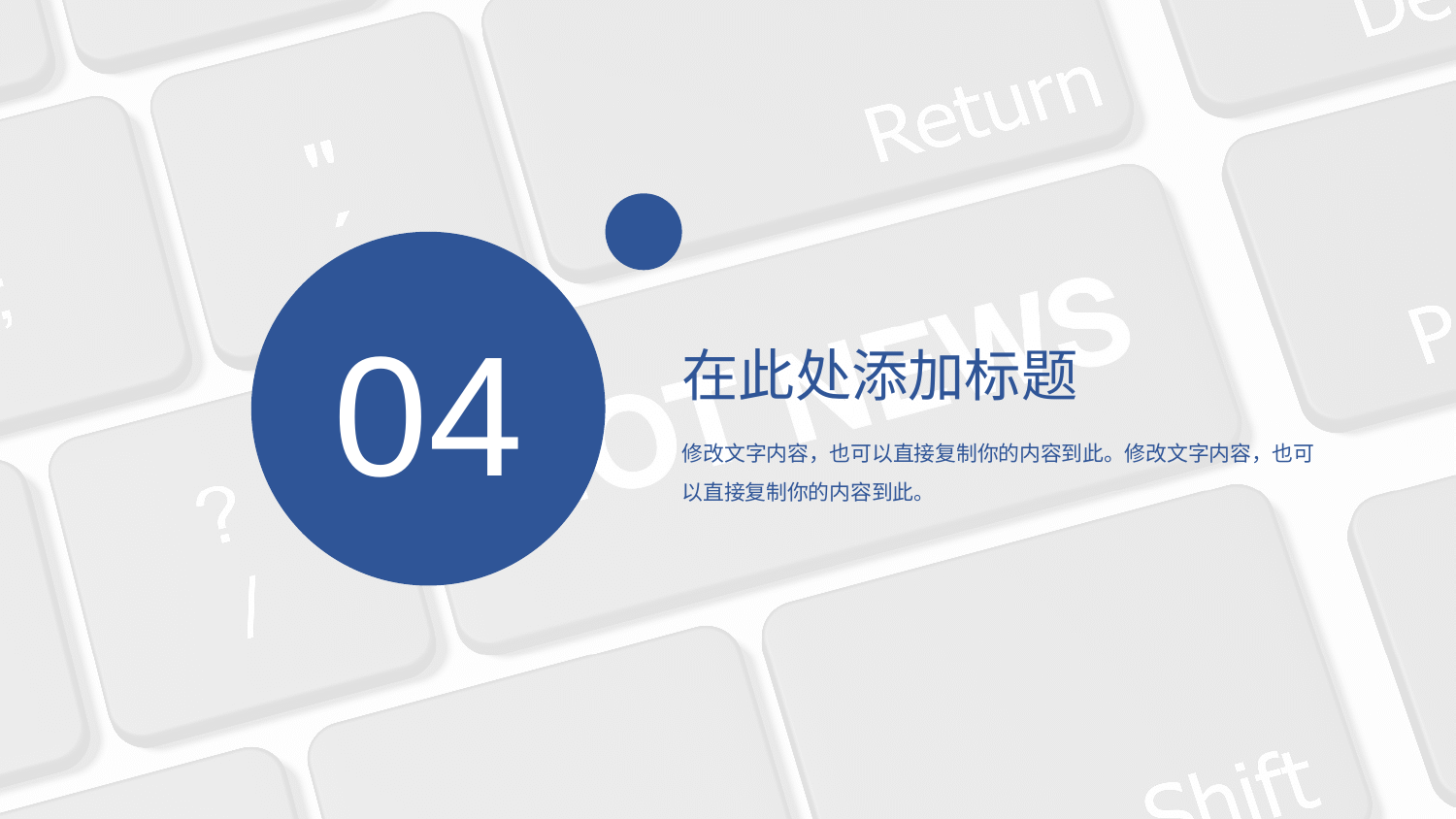

04
在此处添加标题
修改文字内容，也可以直接复制你的内容到此。修改文字内容，也可以直接复制你的内容到此。